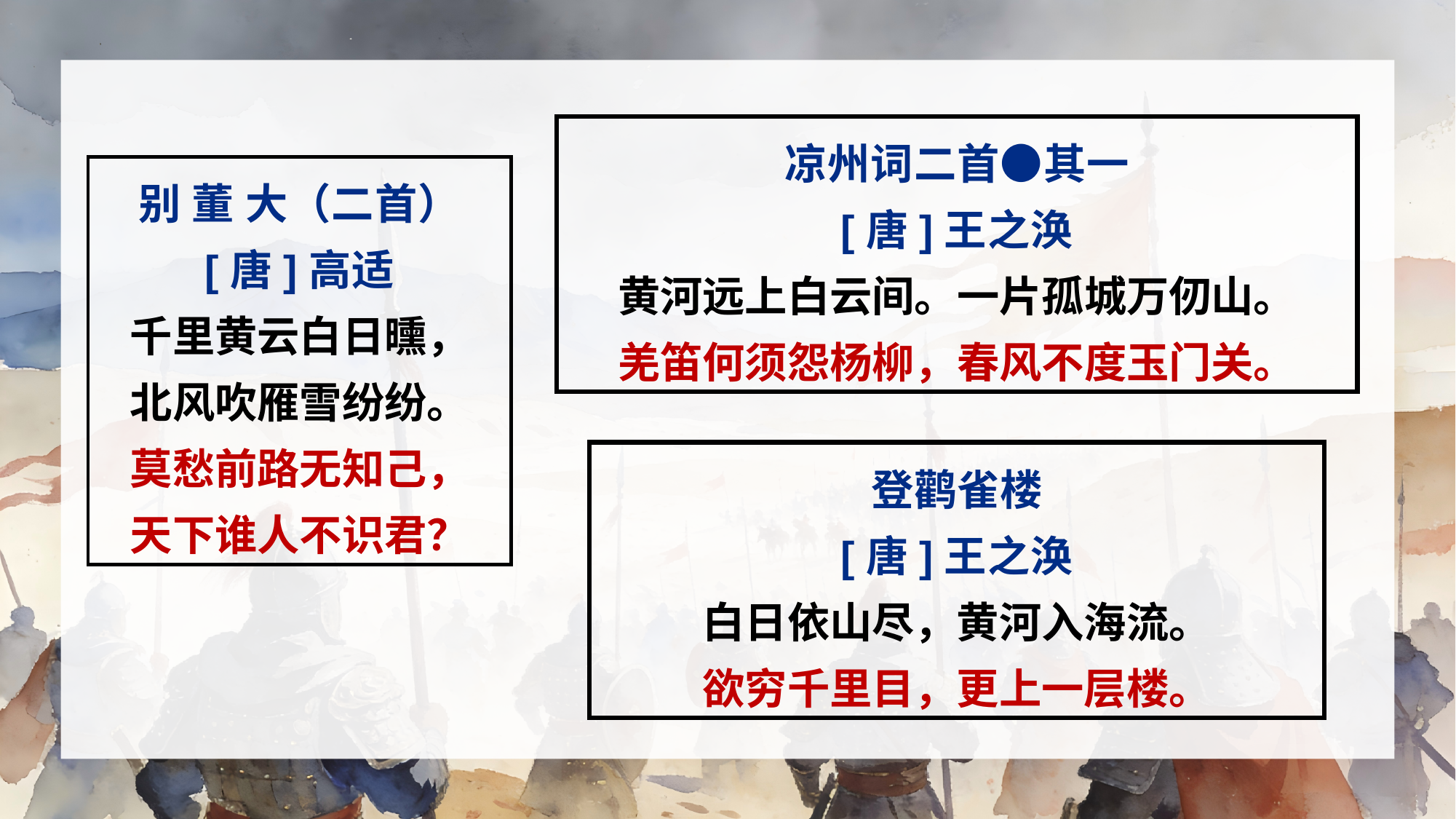

凉州词二首●其一
[唐]王之涣
黄河远上白云间。一片孤城万仞山。
羌笛何须怨杨柳，春风不度玉门关。
别 董 大（二首）
[唐]高适
千里黄云白日曛，
北风吹雁雪纷纷。
莫愁前路无知己，
天下谁人不识君？
登鹳雀楼
[唐]王之涣
白日依山尽，黄河入海流。
欲穷千里目，更上一层楼。